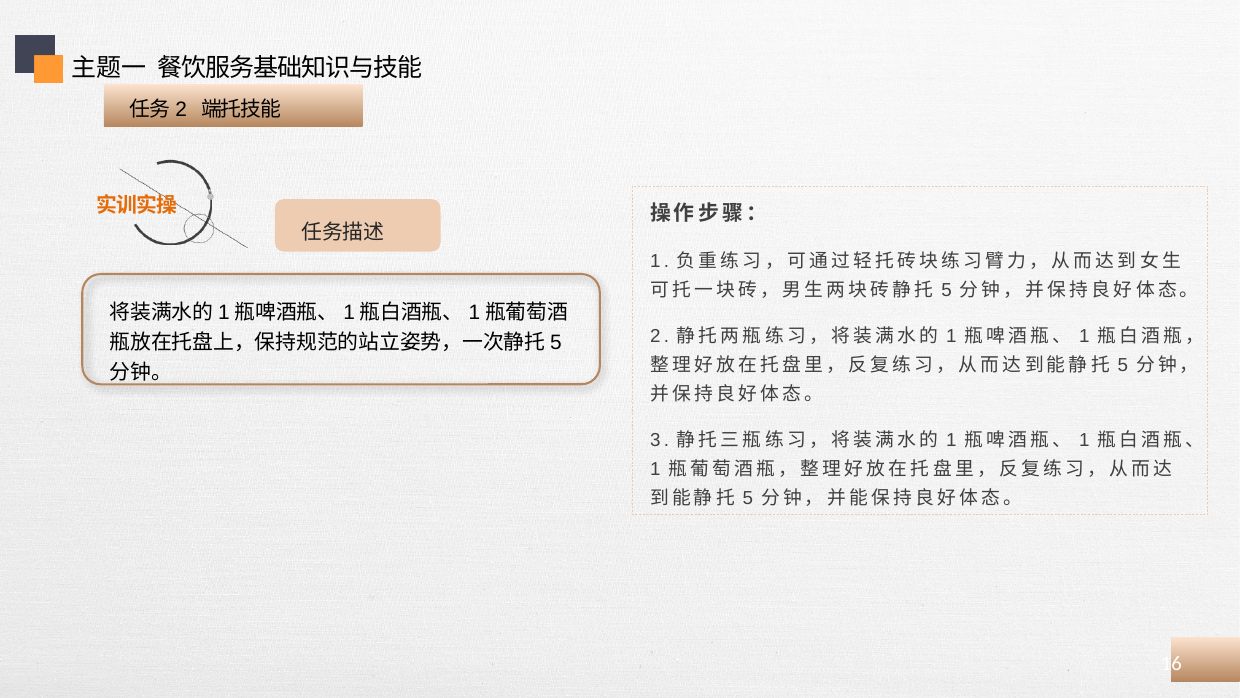

主题一  餐饮服务基础知识与技能

 任务2  端托技能
操作步骤：
1.负重练习，可通过轻托砖块练习臂力，从而达到女生可托一块砖，男生两块砖静托5分钟，并保持良好体态。
2.静托两瓶练习，将装满水的1瓶啤酒瓶、1瓶白酒瓶，整理好放在托盘里，反复练习，从而达到能静托5分钟，并保持良好体态。
3.静托三瓶练习，将装满水的1瓶啤酒瓶、1瓶白酒瓶、1瓶葡萄酒瓶，整理好放在托盘里，反复练习，从而达到能静托5分钟，并能保持良好体态。
    任务描述

将装满水的1瓶啤酒瓶、1瓶白酒瓶、1瓶葡萄酒瓶放在托盘上，保持规范的站立姿势，一次静托5分钟。